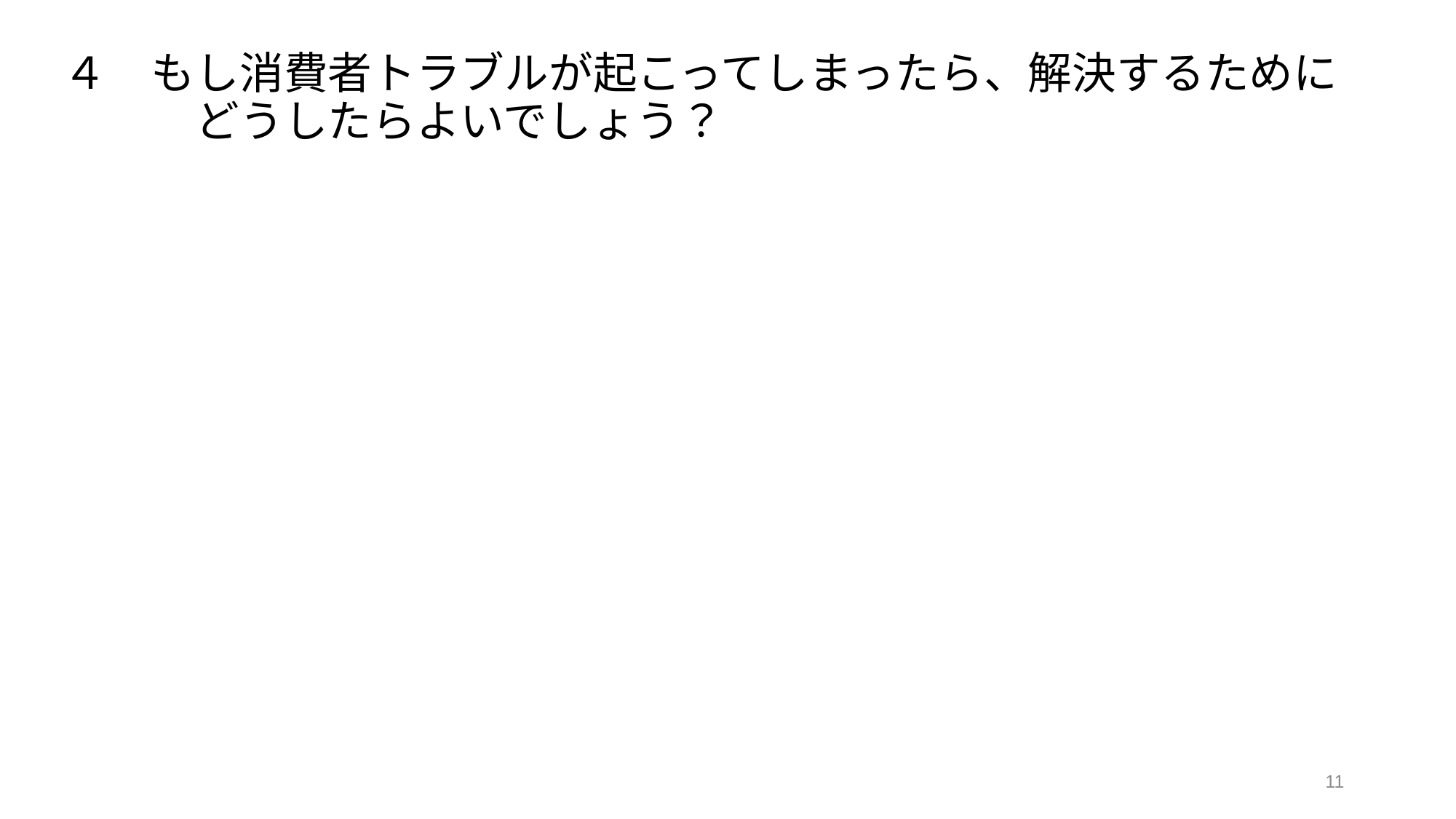

４　もし消費者トラブルが起こってしまったら、解決するために
　　　どうしたらよいでしょう？
11